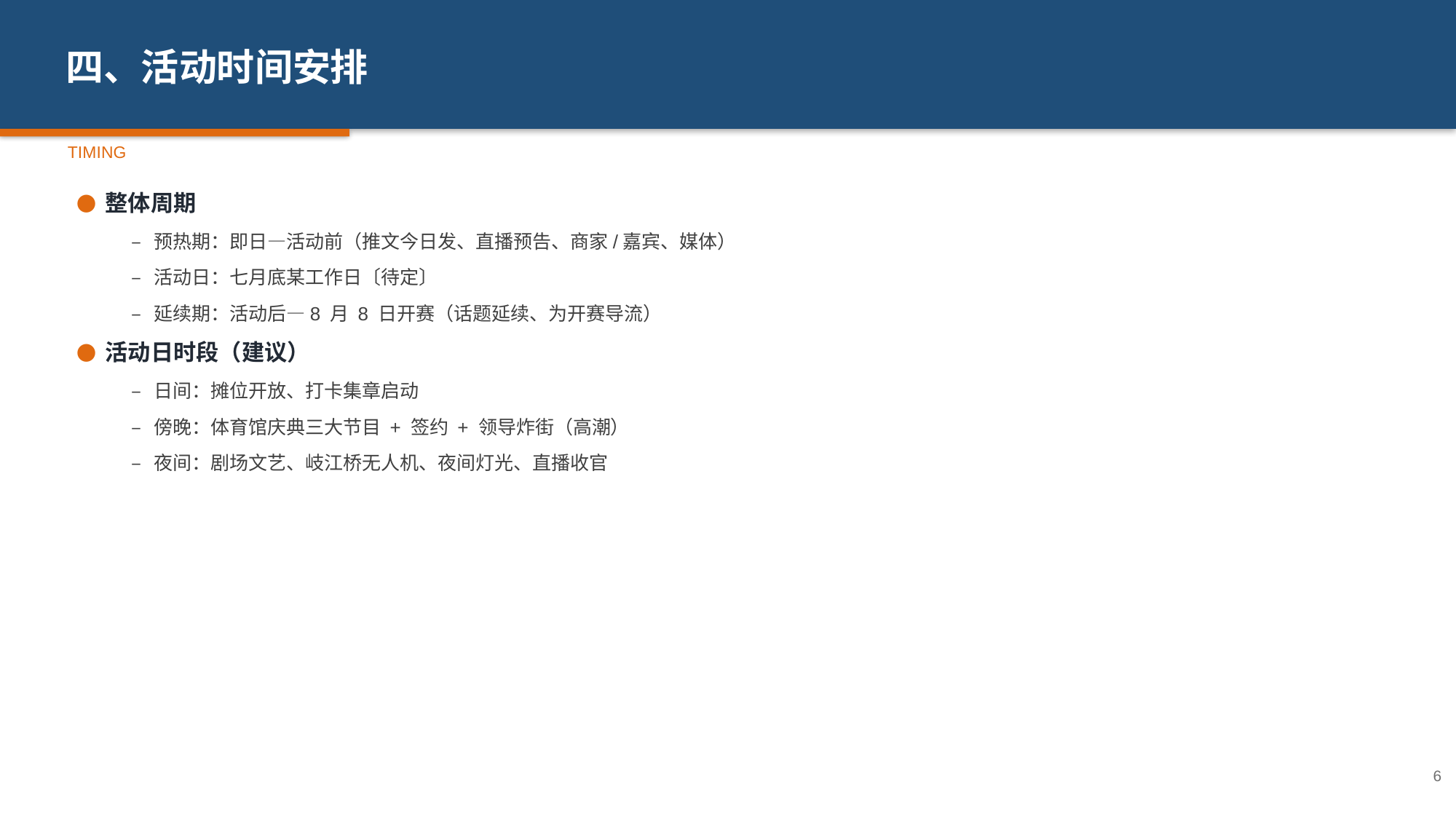

四、活动时间安排

TIMING
● 整体周期
–  预热期：即日—活动前（推文今日发、直播预告、商家/嘉宾、媒体）
–  活动日：七月底某工作日〔待定〕
–  延续期：活动后—8 月 8 日开赛（话题延续、为开赛导流）
● 活动日时段（建议）
–  日间：摊位开放、打卡集章启动
–  傍晚：体育馆庆典三大节目 + 签约 + 领导炸街（高潮）
–  夜间：剧场文艺、岐江桥无人机、夜间灯光、直播收官
6